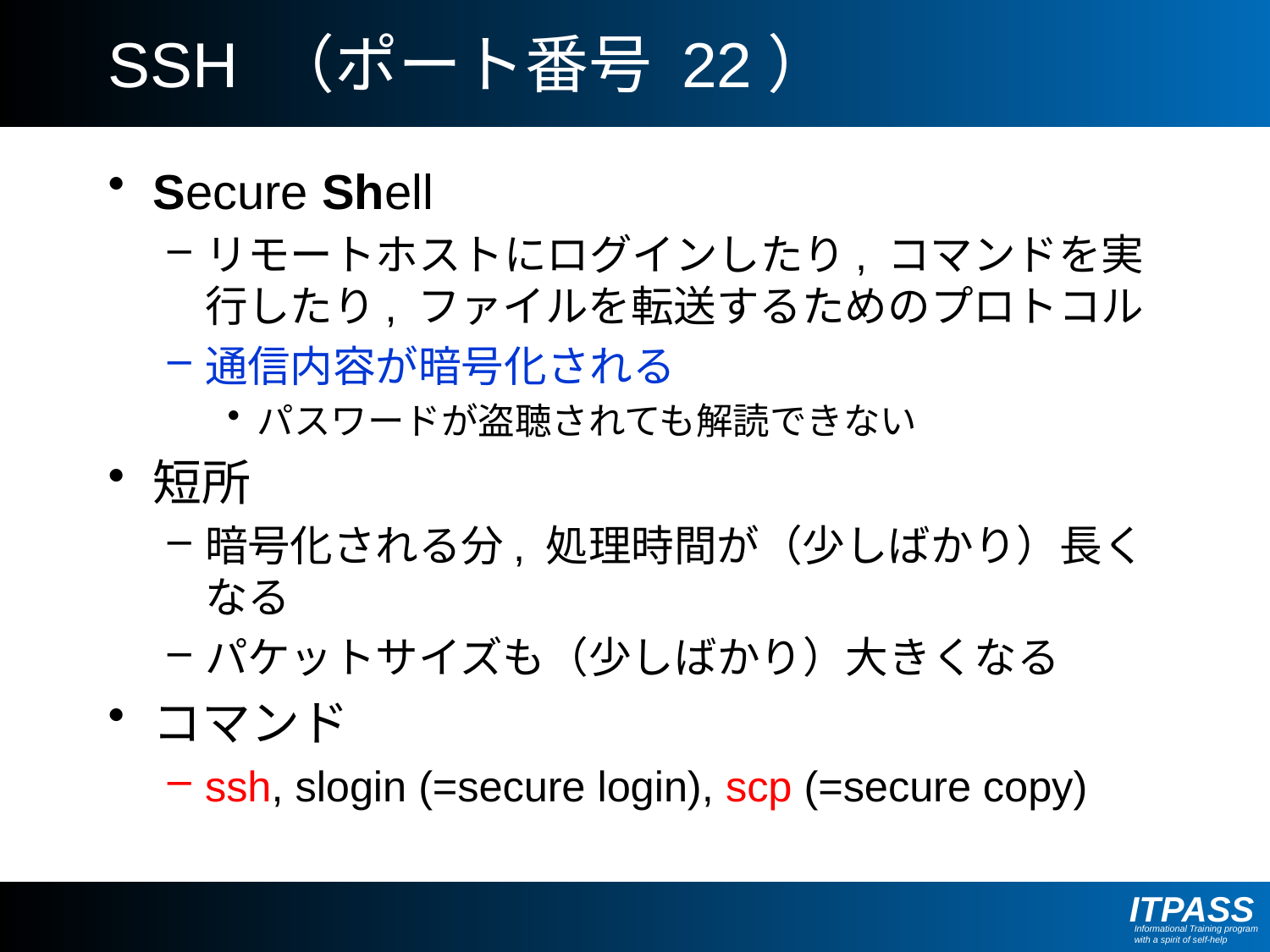

# SSH （ポート番号 22）
Secure Shell
リモートホストにログインしたり, コマンドを実行したり, ファイルを転送するためのプロトコル
通信内容が暗号化される
パスワードが盗聴されても解読できない
短所
暗号化される分, 処理時間が（少しばかり）長くなる
パケットサイズも（少しばかり）大きくなる
コマンド
ssh, slogin (=secure login), scp (=secure copy)